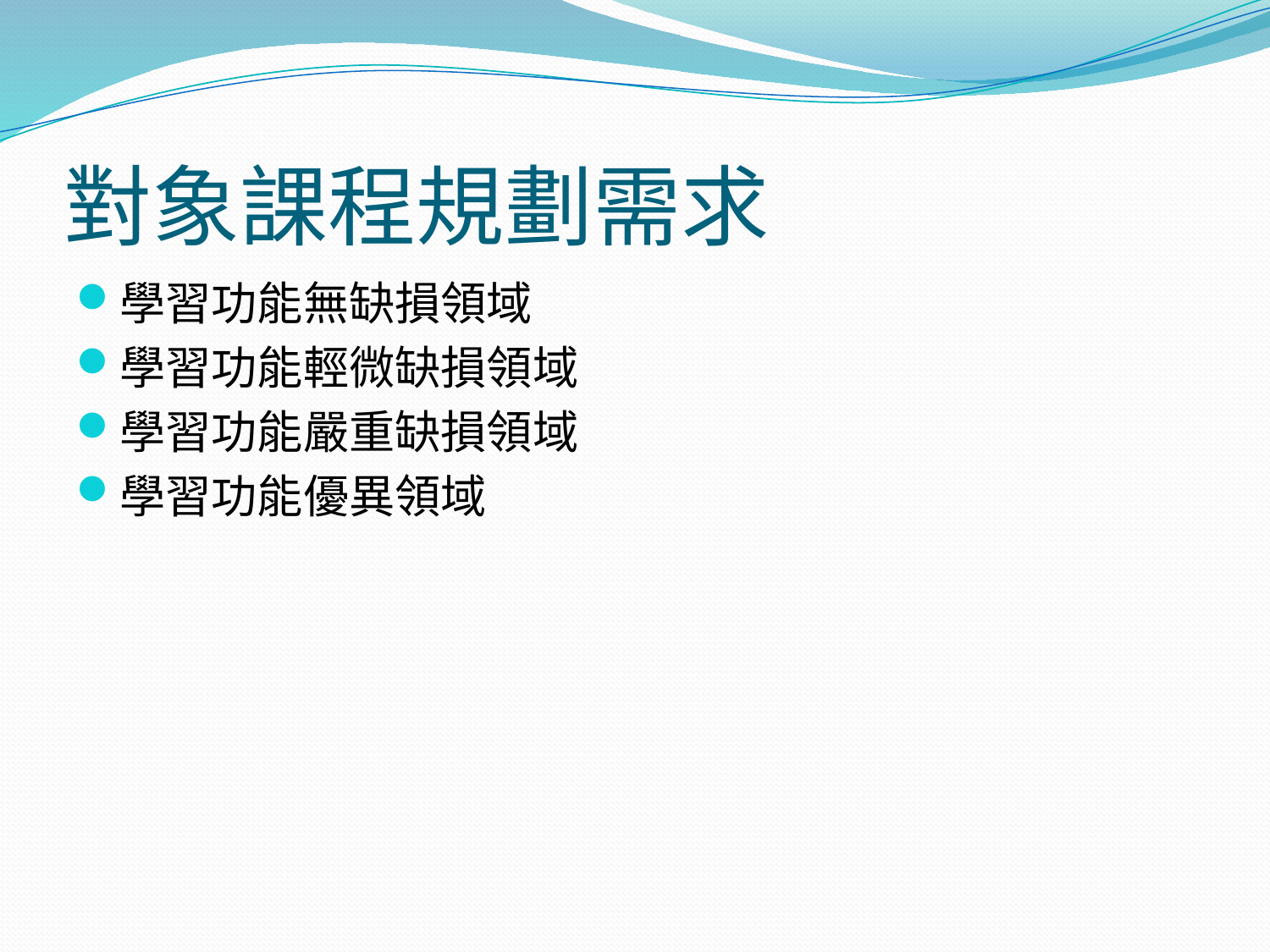

# 對象課程規劃需求
學習功能無缺損領域
學習功能輕微缺損領域
學習功能嚴重缺損領域
學習功能優異領域